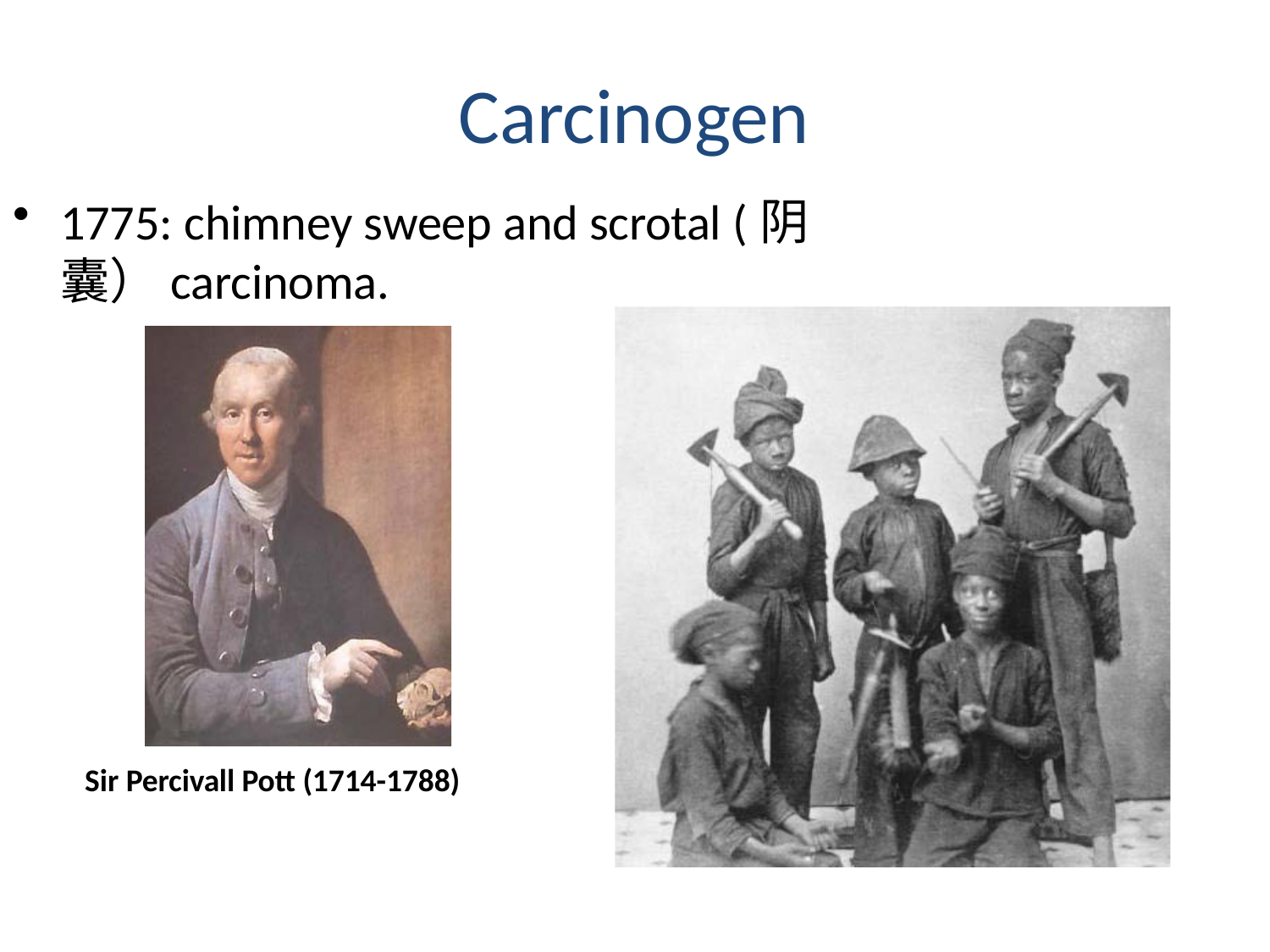

# Carcinogen
1775: chimney sweep and scrotal (阴囊）carcinoma.

Sir Percivall Pott (1714-1788)